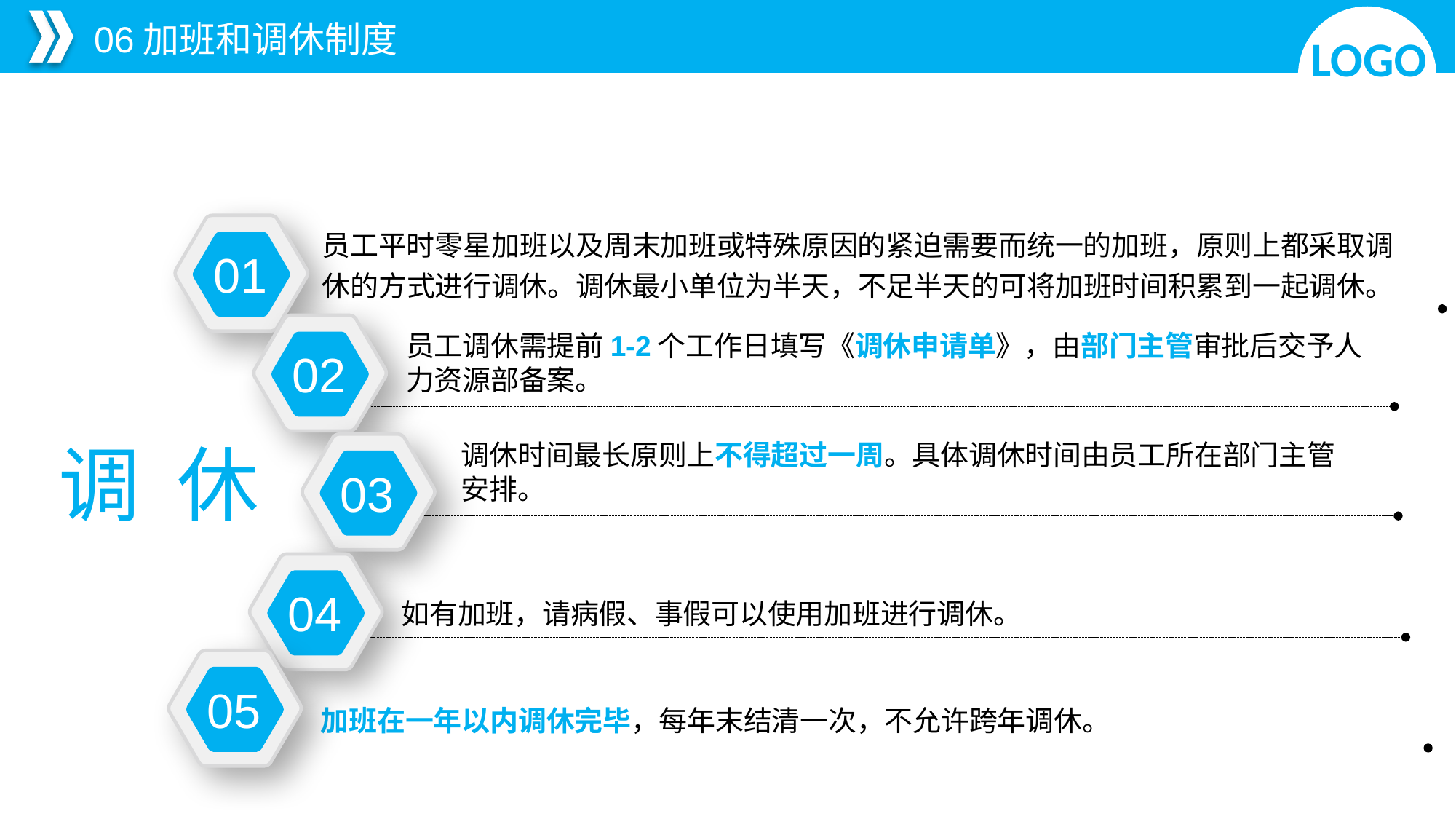

延迟符

06加班和调休制度
LOGO

01
员工平时零星加班以及周末加班或特殊原因的紧迫需要而统一的加班，原则上都采取调休的方式进行调休。调休最小单位为半天，不足半天的可将加班时间积累到一起调休。

02
员工调休需提前1-2个工作日填写《调休申请单》，由部门主管审批后交予人力资源部备案。
调休时间最长原则上不得超过一周。具体调休时间由员工所在部门主管安排。

03
调  休

如有加班，请病假、事假可以使用加班进行调休。

04

05
加班在一年以内调休完毕，每年末结清一次，不允许跨年调休。